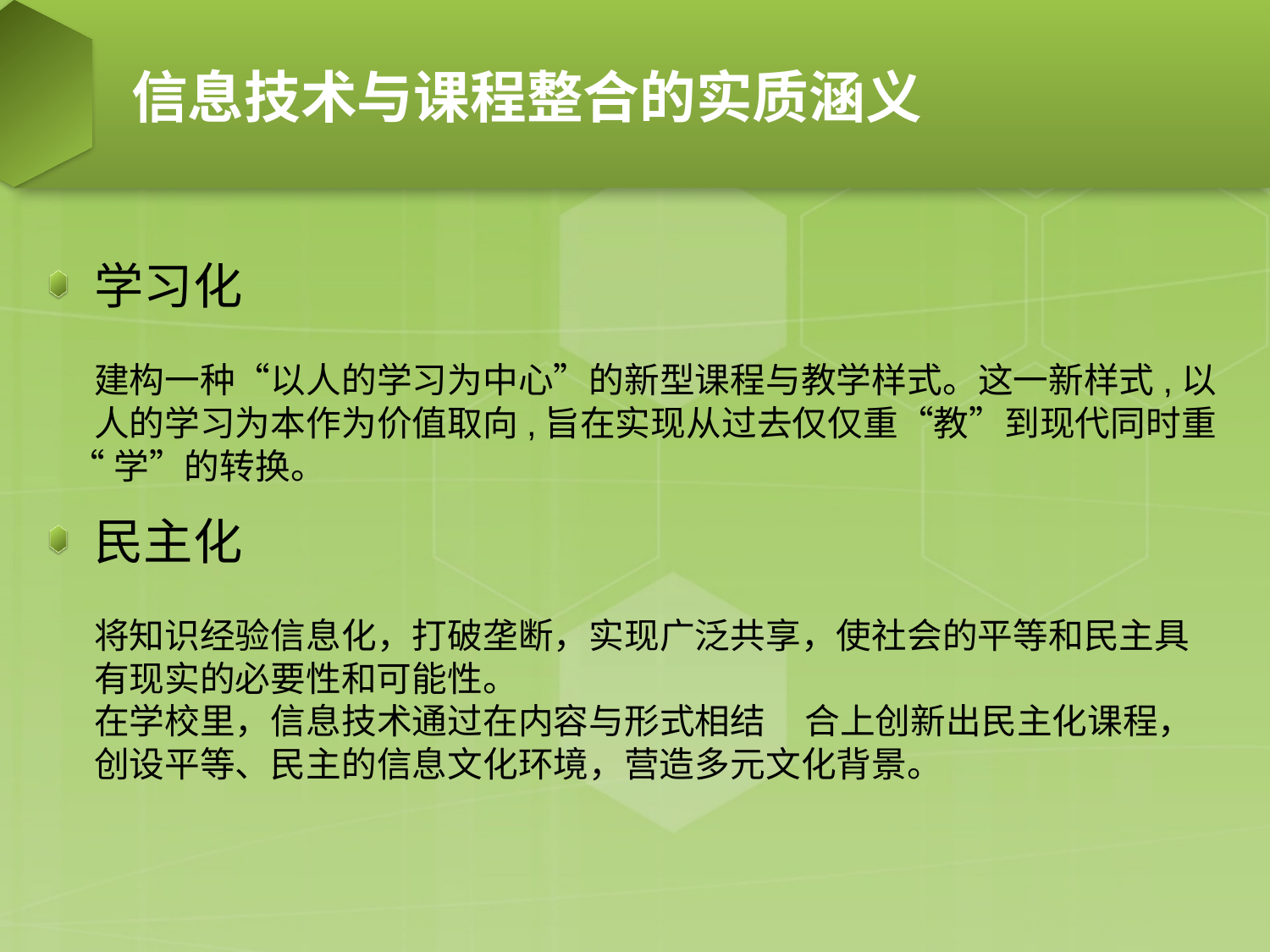

# 信息技术与课程整合的实质涵义
学习化

     建构一种“以人的学习为中心”的新型课程与教学样式。这一新样式,以
     人的学习为本作为价值取向,旨在实现从过去仅仅重“教”到现代同时重
   “学”的转换。
民主化

     将知识经验信息化，打破垄断，实现广泛共享，使社会的平等和民主具
     有现实的必要性和可能性。
     在学校里，信息技术通过在内容与形式相结     合上创新出民主化课程，
     创设平等、民主的信息文化环境，营造多元文化背景。